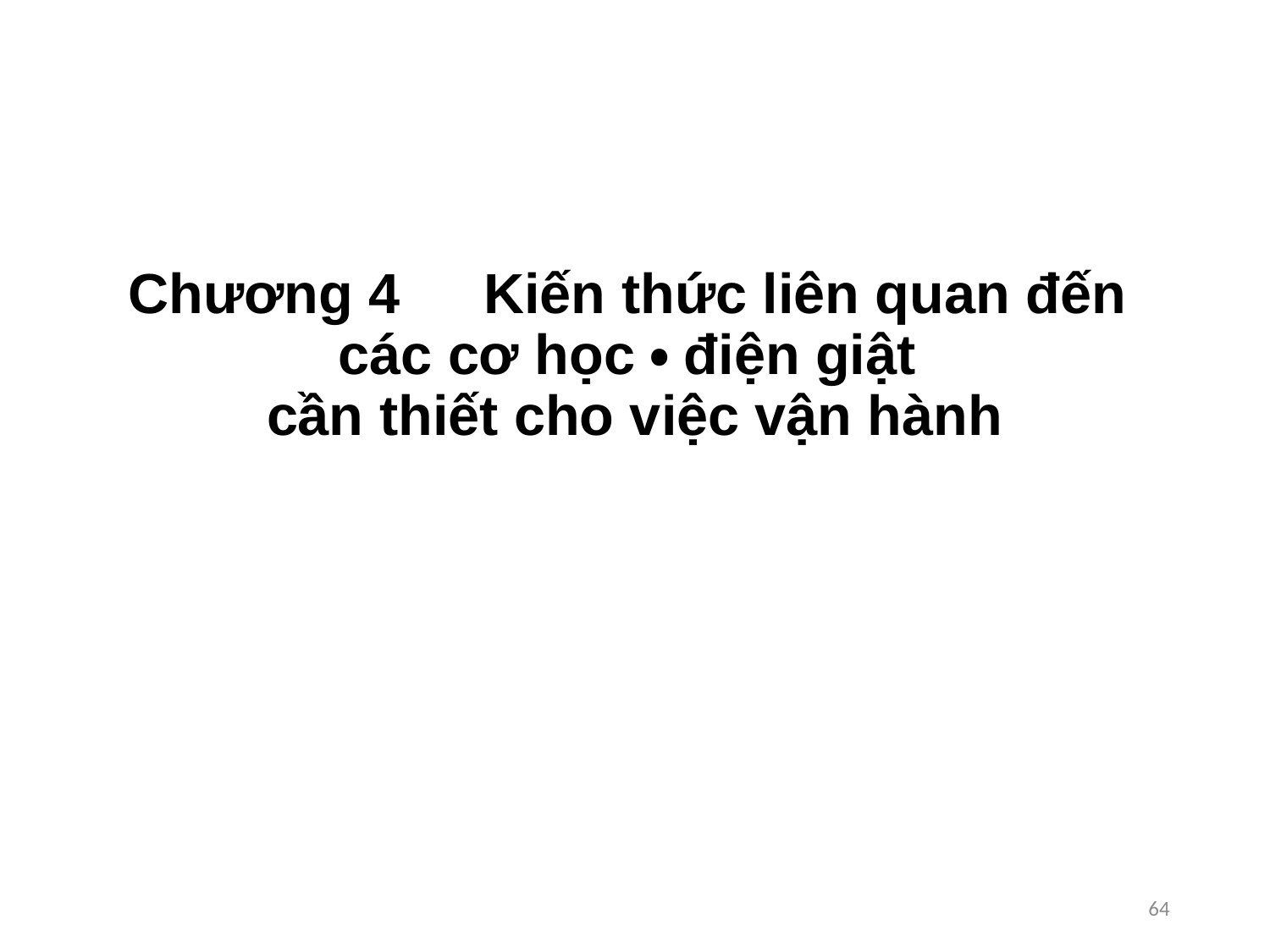

# Chương 4　Kiến thức liên quan đến các cơ học・điện giật cần thiết cho việc vận hành
64